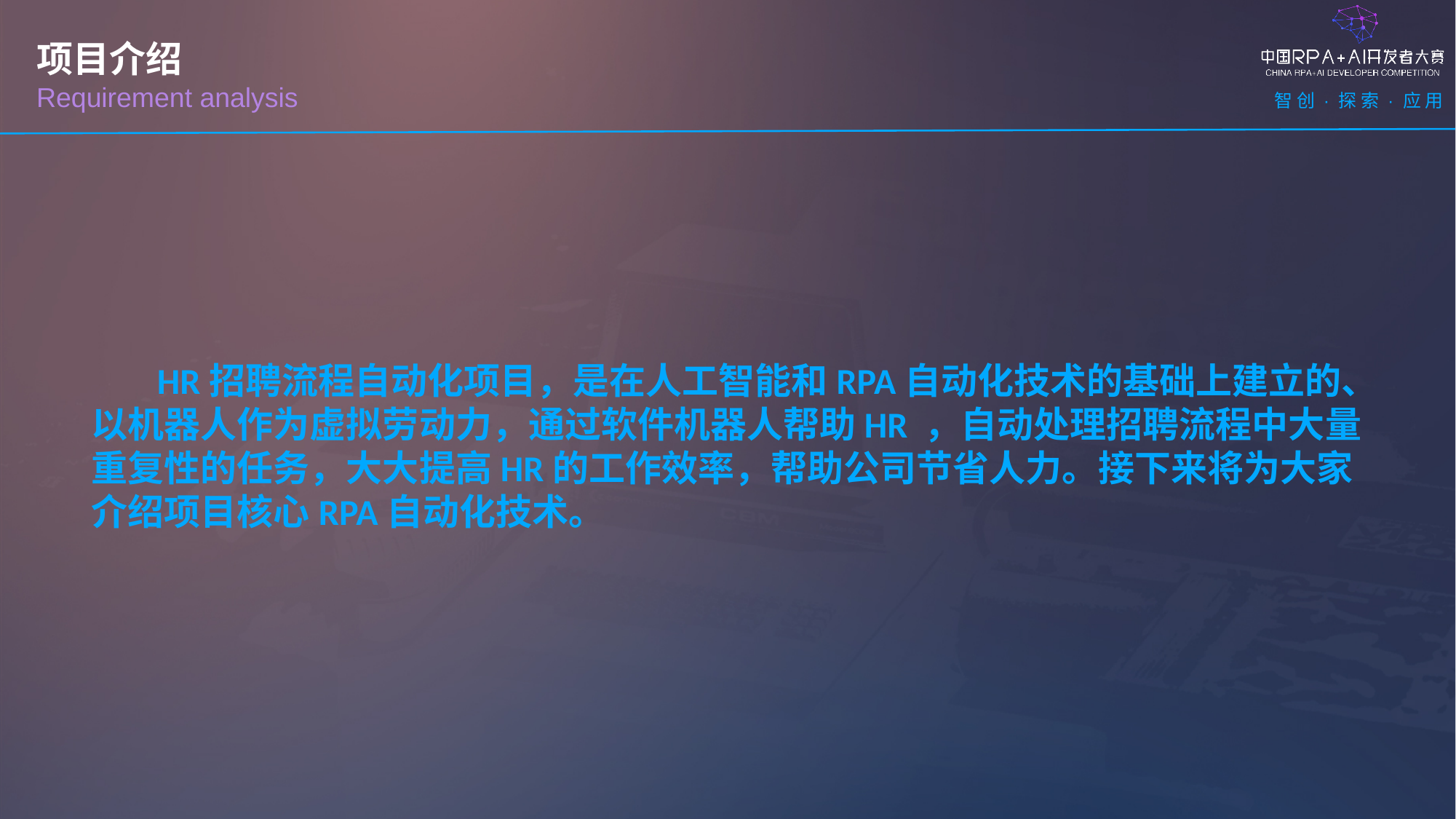

项目介绍
Requirement analysis
        HR招聘流程自动化项目，是在人工智能和RPA自动化技术的基础上建立的、以机器人作为虚拟劳动力，通过软件机器人帮助HR ，自动处理招聘流程中大量重复性的任务，大大提高HR的工作效率，帮助公司节省人力。接下来将为大家介绍项目核心RPA自动化技术。